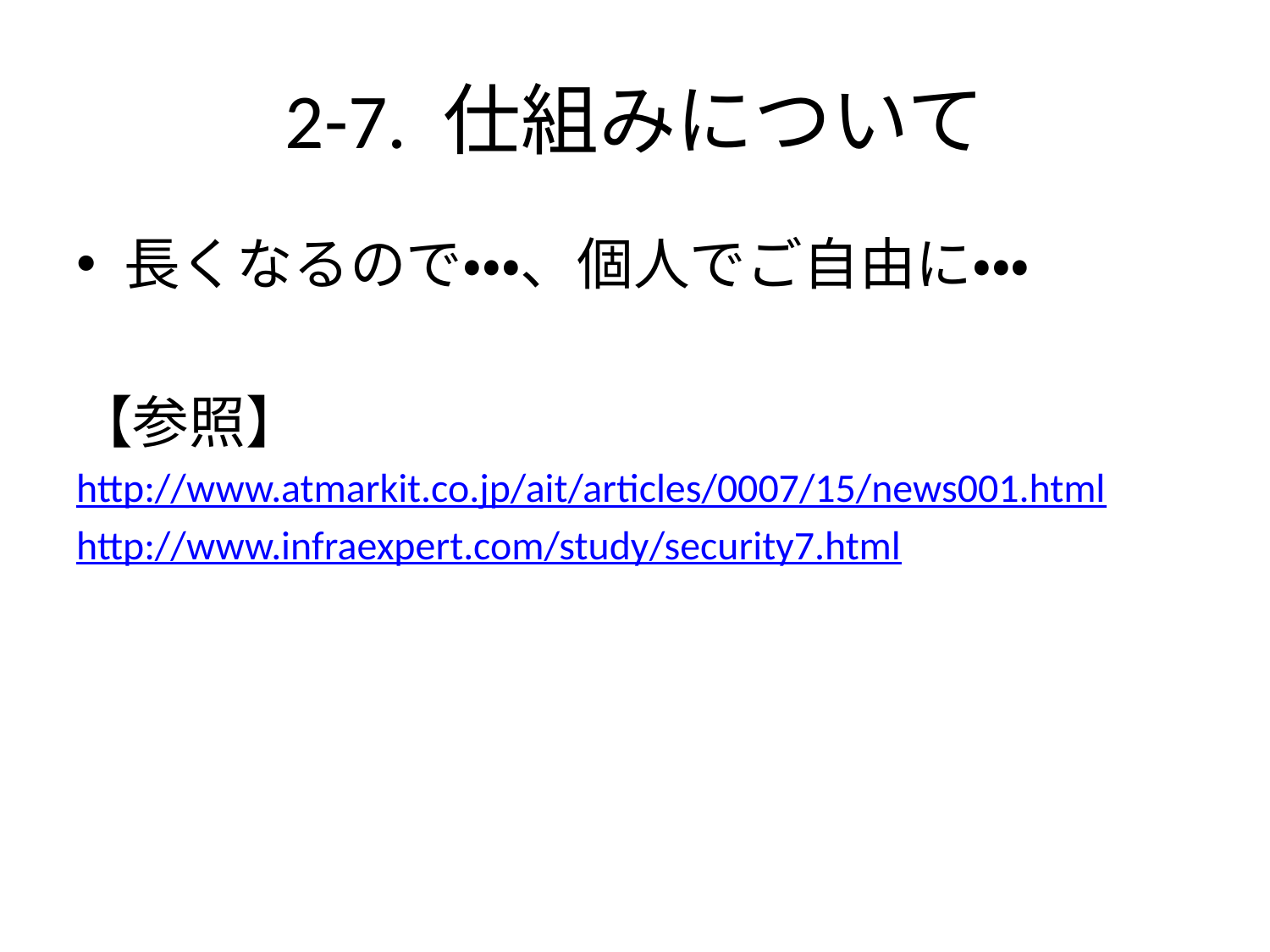

# 2-7. 仕組みについて
長くなるので・・・、個人でご自由に・・・

【参照】
http://www.atmarkit.co.jp/ait/articles/0007/15/news001.html
http://www.infraexpert.com/study/security7.html